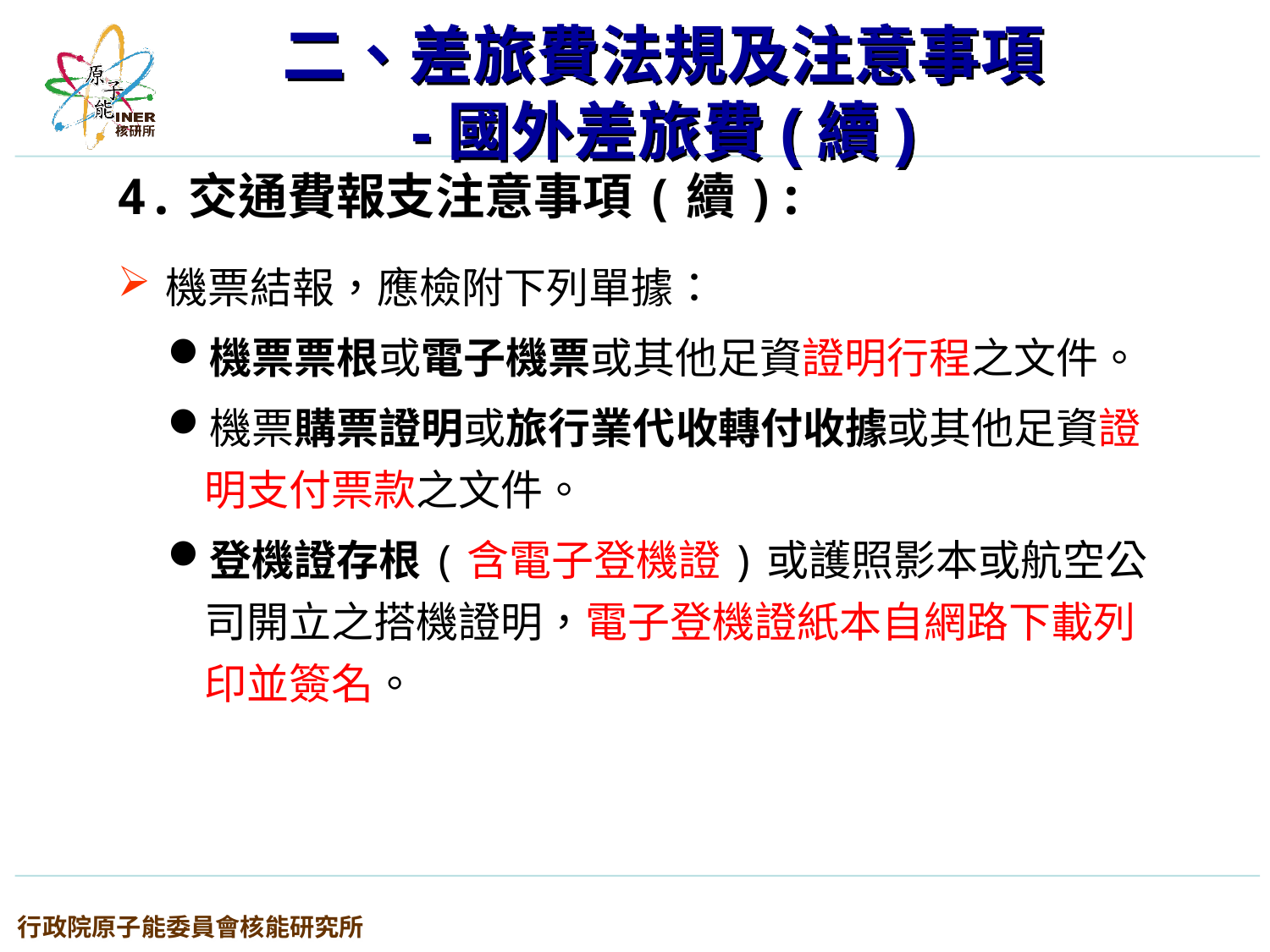

二、差旅費法規及注意事項
-國外差旅費(續)
4.交通費報支注意事項(續):
機票結報，應檢附下列單據：
機票票根或電子機票或其他足資證明行程之文件。
機票購票證明或旅行業代收轉付收據或其他足資證明支付票款之文件。
登機證存根(含電子登機證)或護照影本或航空公司開立之搭機證明，電子登機證紙本自網路下載列印並簽名。